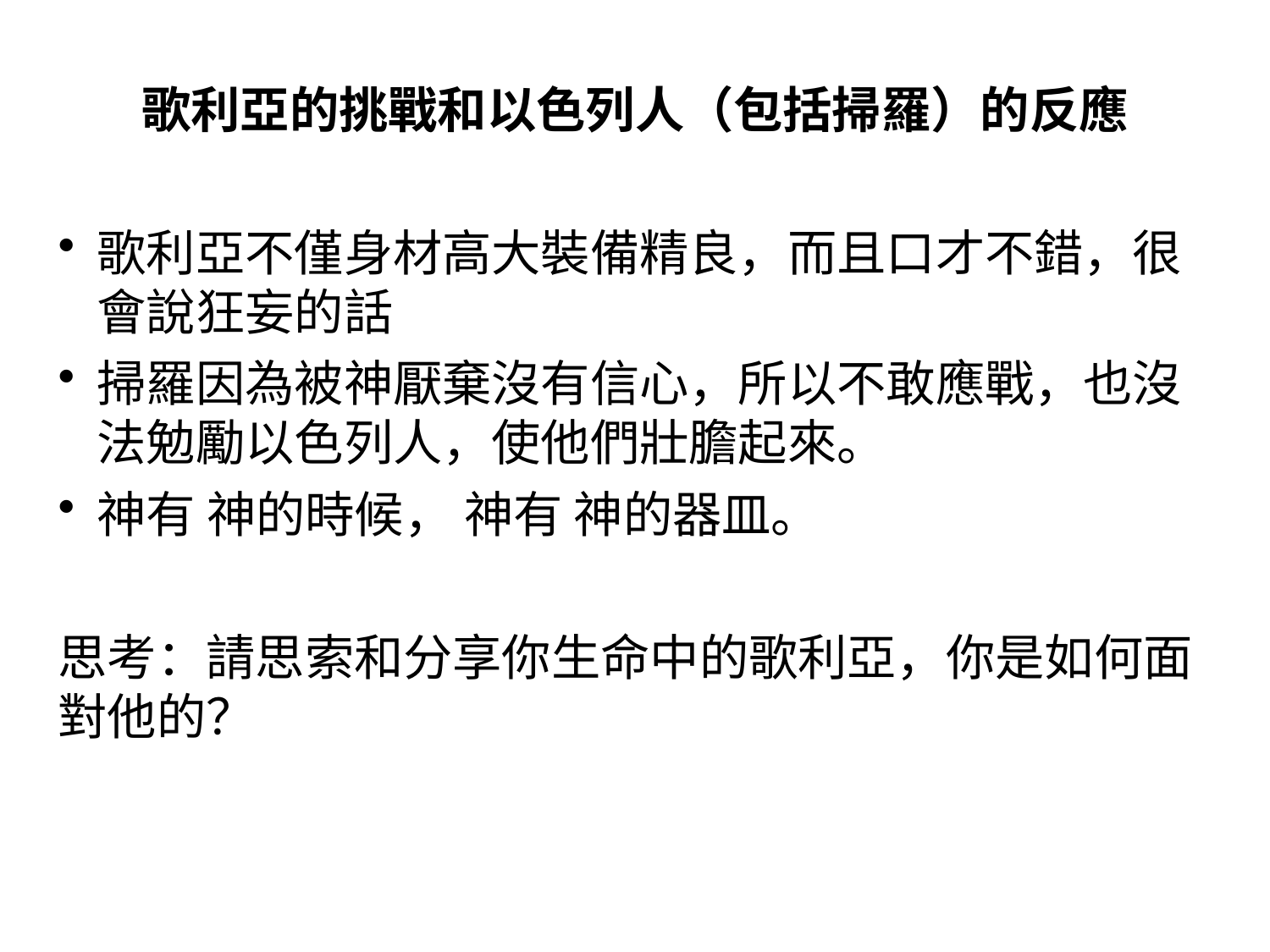

歌利亞的挑戰和以色列人（包括掃羅）的反應

歌利亞不僅身材高大裝備精良，而且口才不錯，很會說狂妄的話
掃羅因為被神厭棄沒有信心，所以不敢應戰，也沒法勉勵以色列人，使他們壯膽起來。
神有 神的時候， 神有 神的器皿。

思考：請思索和分享你生命中的歌利亞，你是如何面對他的？